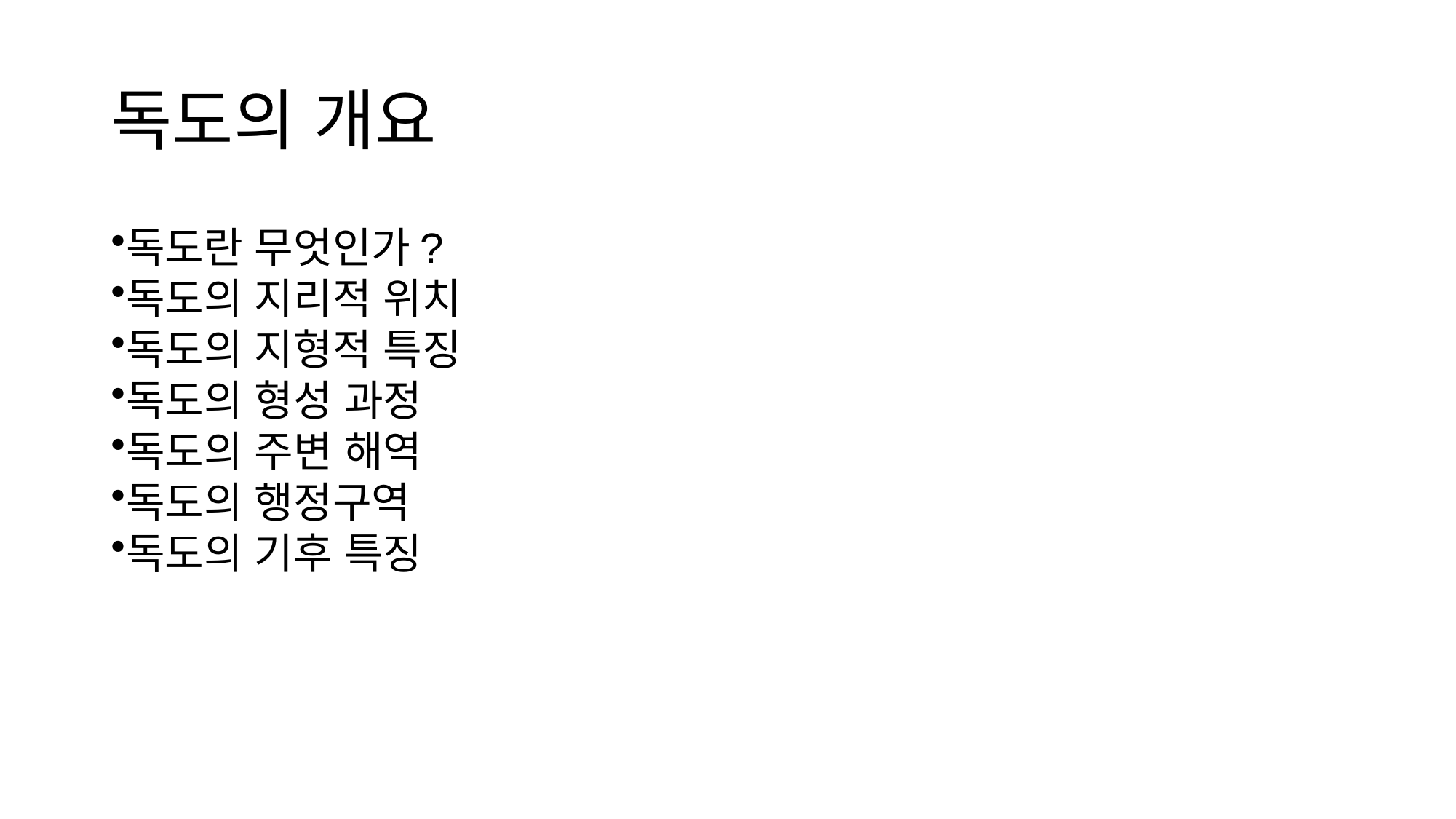

# 독도의 개요
독도란 무엇인가?
독도의 지리적 위치
독도의 지형적 특징
독도의 형성 과정
독도의 주변 해역
독도의 행정구역
독도의 기후 특징